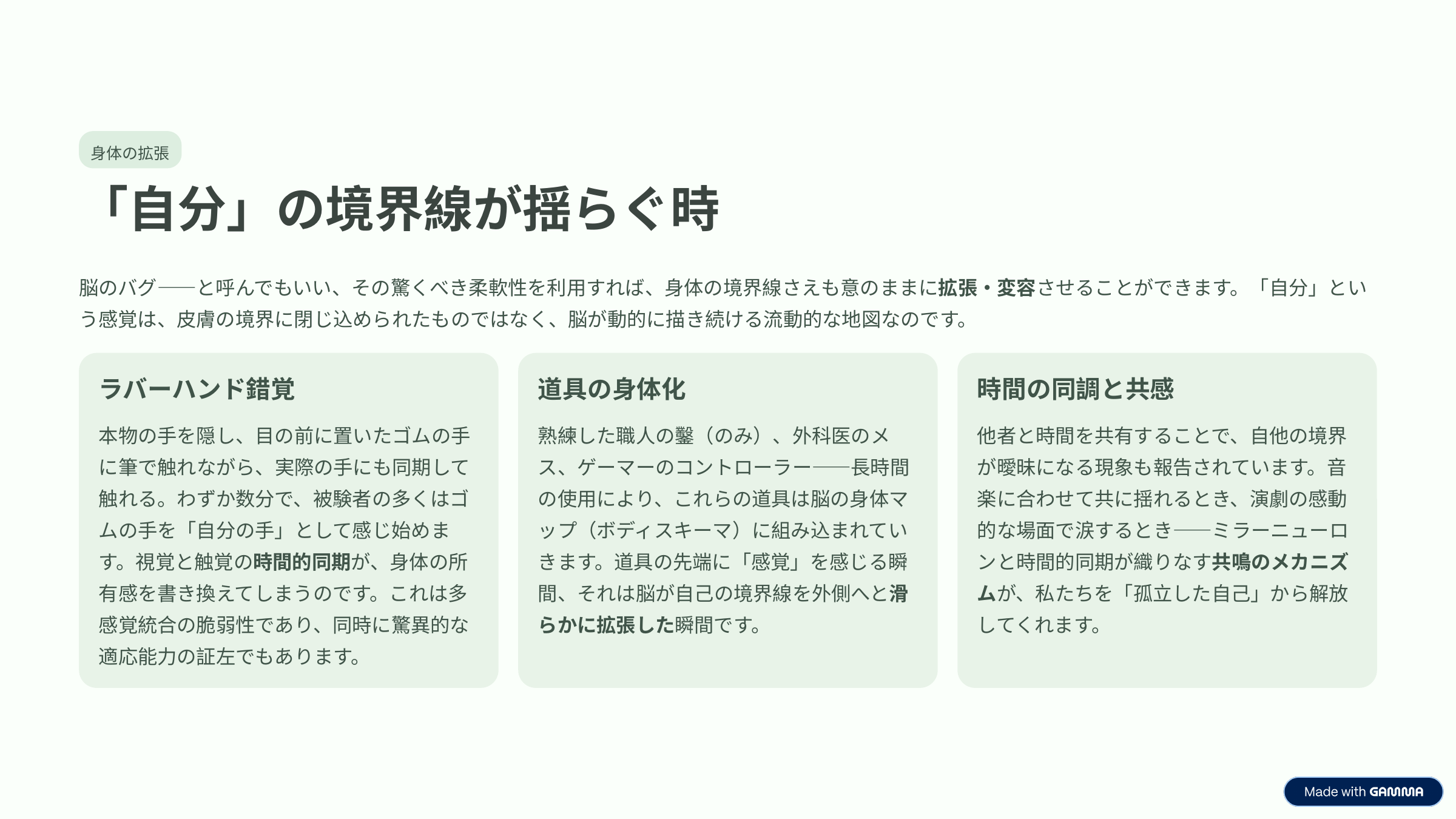

身体の拡張
「自分」の境界線が揺らぐ時
脳のバグ——と呼んでもいい、その驚くべき柔軟性を利用すれば、身体の境界線さえも意のままに拡張・変容させることができます。「自分」という感覚は、皮膚の境界に閉じ込められたものではなく、脳が動的に描き続ける流動的な地図なのです。

ラバーハンド錯覚
道具の身体化
時間の同調と共感
本物の手を隠し、目の前に置いたゴムの手に筆で触れながら、実際の手にも同期して触れる。わずか数分で、被験者の多くはゴムの手を「自分の手」として感じ始めます。視覚と触覚の時間的同期が、身体の所有感を書き換えてしまうのです。これは多感覚統合の脆弱性であり、同時に驚異的な適応能力の証左でもあります。
熟練した職人の鑿（のみ）、外科医のメス、ゲーマーのコントローラー——長時間の使用により、これらの道具は脳の身体マップ（ボディスキーマ）に組み込まれていきます。道具の先端に「感覚」を感じる瞬間、それは脳が自己の境界線を外側へと滑らかに拡張した瞬間です。
他者と時間を共有することで、自他の境界が曖昧になる現象も報告されています。音楽に合わせて共に揺れるとき、演劇の感動的な場面で涙するとき——ミラーニューロンと時間的同期が織りなす共鳴のメカニズムが、私たちを「孤立した自己」から解放してくれます。